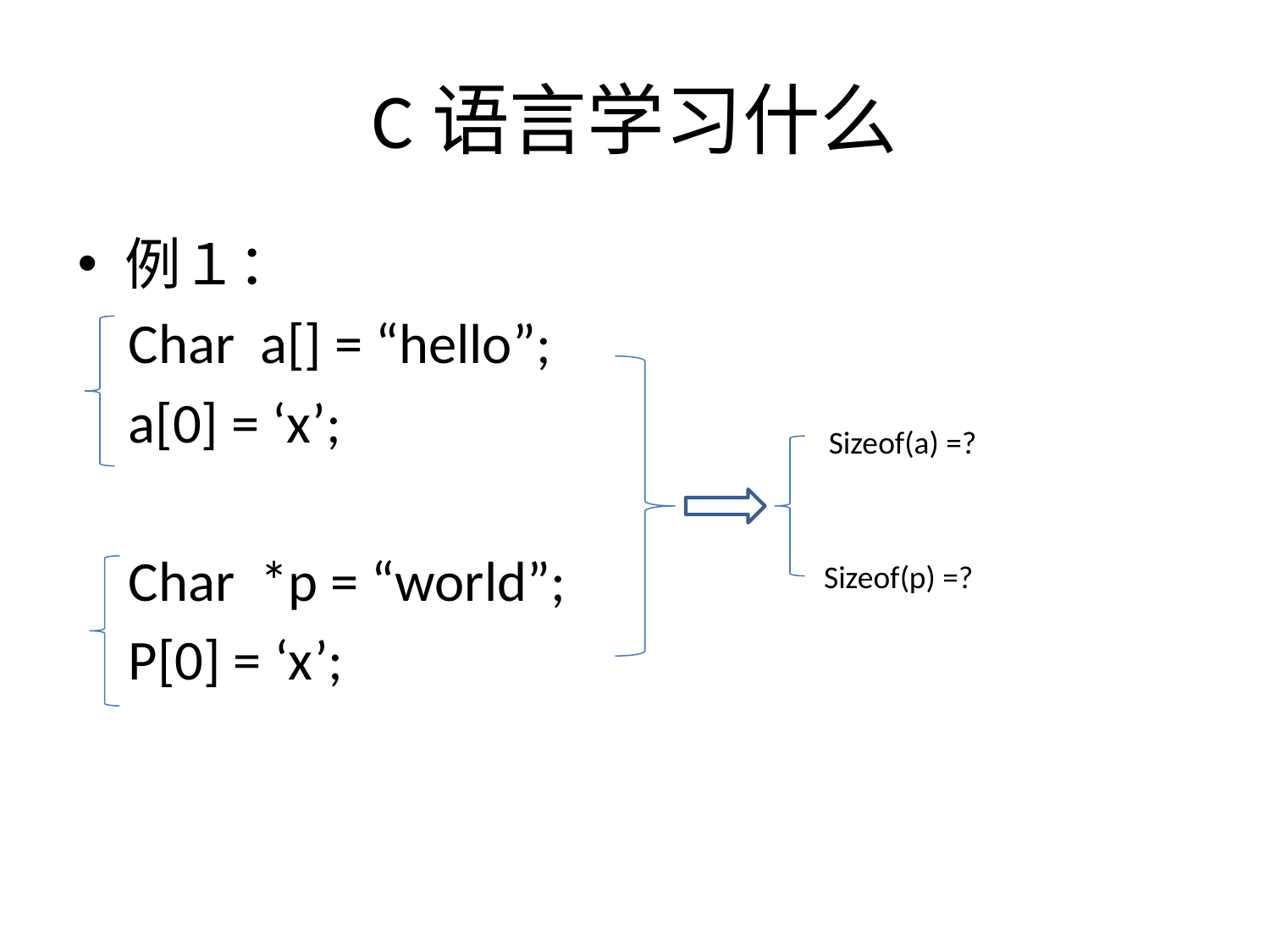

# C语言学习什么
例１：
    Char  a[] = “hello”;
    a[0] = ‘x’;

    Char  *p = “world”;
    P[0] = ‘x’;

Sizeof(a) =?

Sizeof(p) =?